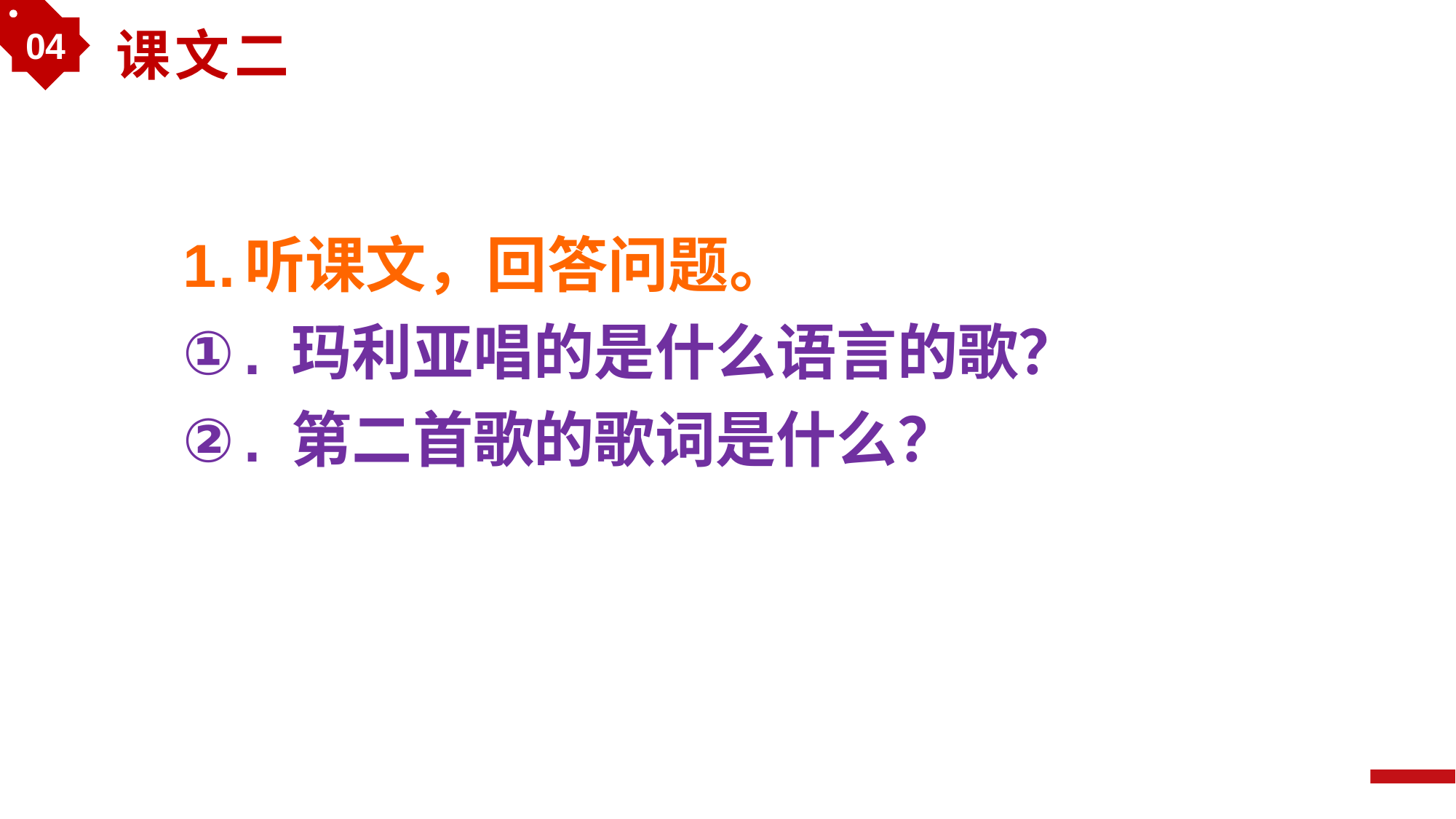

04
课文二
听课文，回答问题。
 玛利亚唱的是什么语言的歌？
 第二首歌的歌词是什么？